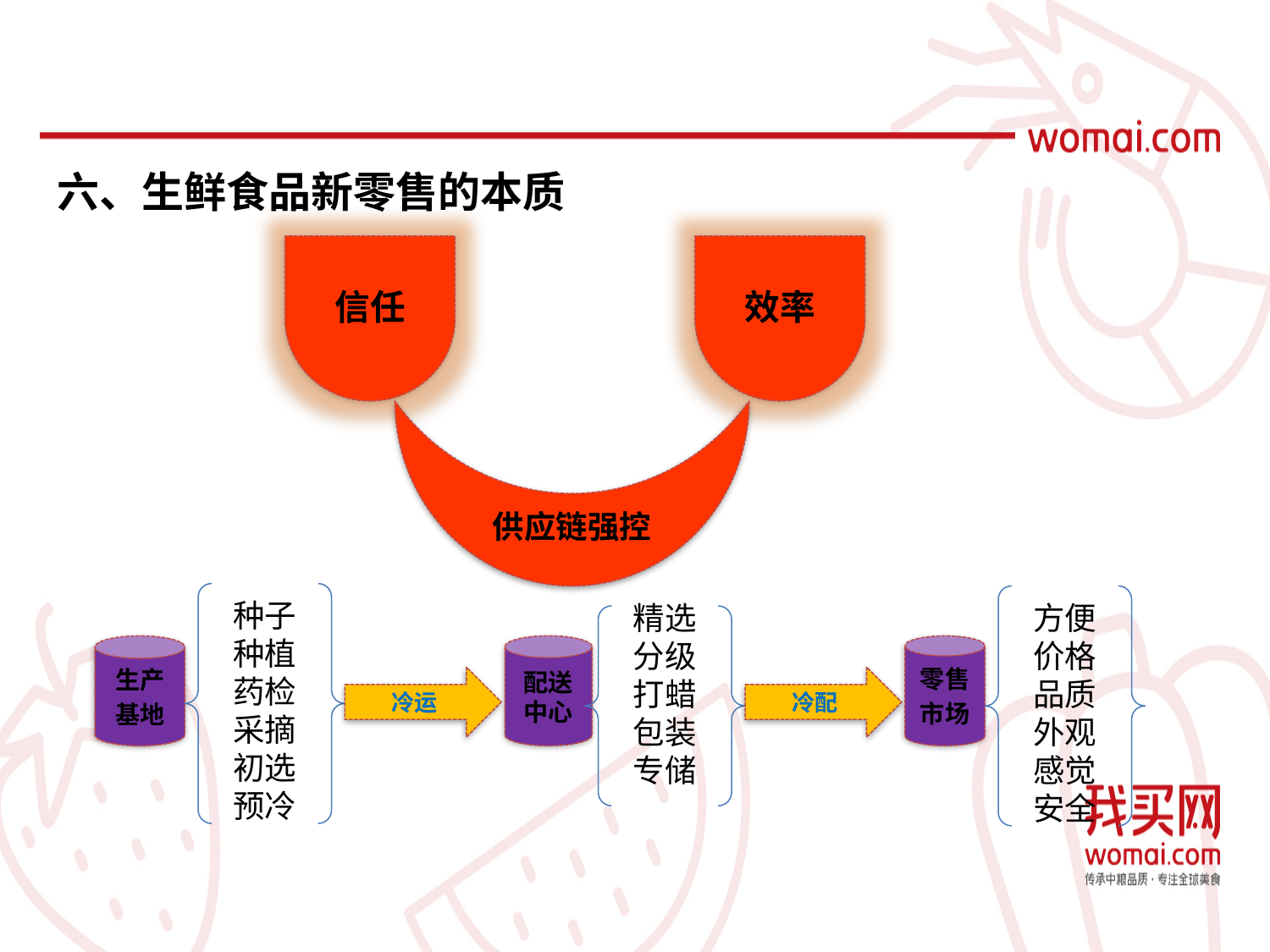

六、生鲜食品新零售的本质
信任
效率
供应链强控
种子
种植
药检
采摘
初选
预冷
方便
价格
品质
外观
感觉
安全
精选
分级
打蜡
包装
专储

配送中心
生产
基地
零售
市场
冷配
冷运